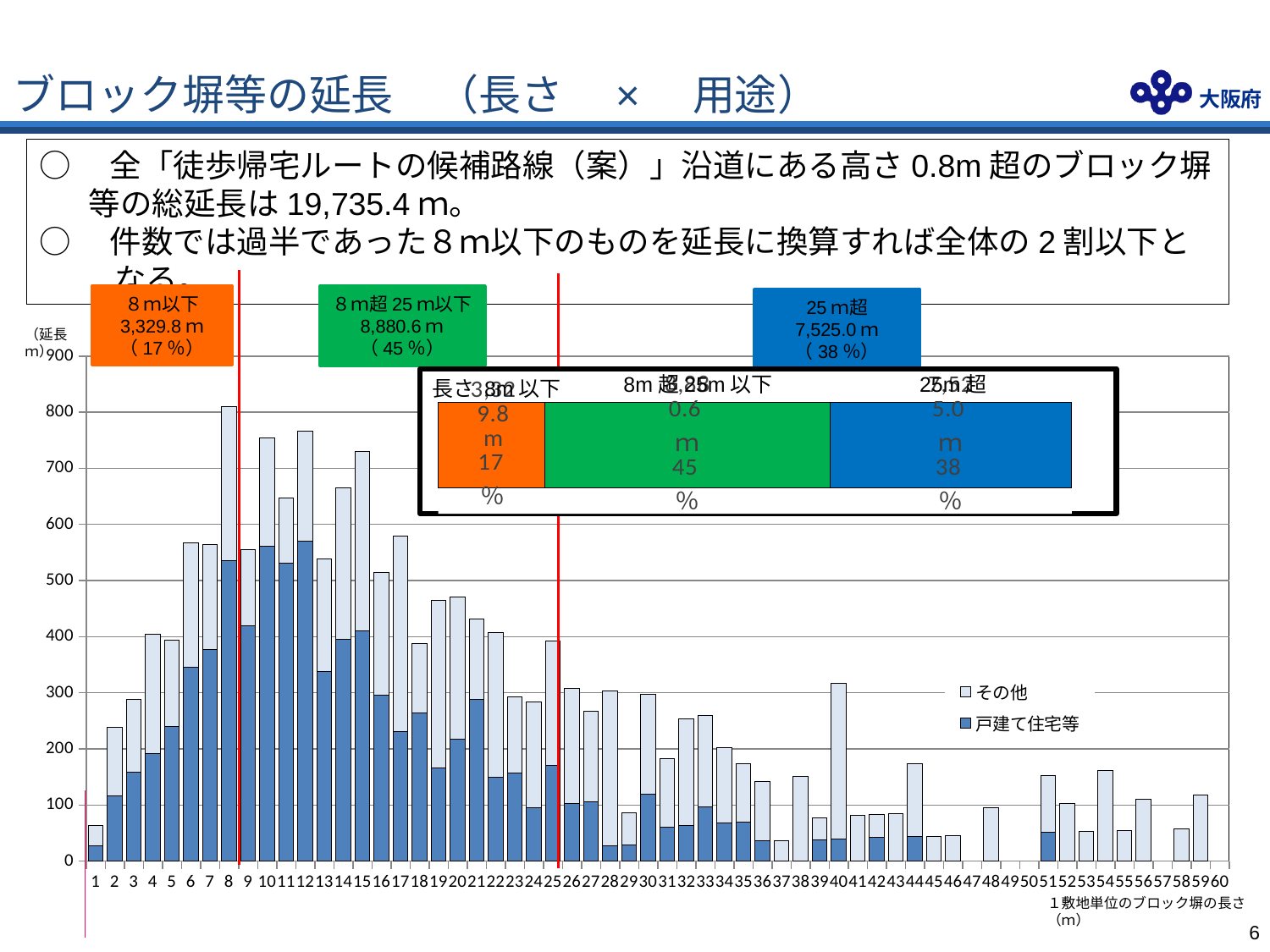

# ブロック塀等の延長　（長さ　×　用途）
○　全「徒歩帰宅ルートの候補路線（案）」沿道にある高さ0.8m超のブロック塀等の総延長は19,735.4ｍ。
○　件数では過半であった８ｍ以下のものを延長に換算すれば全体の2割以下となる。
８ｍ以下
3,329.8ｍ（17％）
８ｍ超25ｍ以下
8,880.6ｍ（45％）
25ｍ超
7,525.0ｍ（38％）
（延長ｍ）

### Chart

| Category | 戸建て住宅等 | その他 |
|---|---|---|
| 1 | 27.500000000000007 | 35.52 |
| 2 | 117.02999999999997 | 121.55000000000003 |
| 3 | 158.31000000000003 | 130.56 |
| 4 | 192.18999999999994 | 211.67999999999998 |
| 5 | 240.63000000000002 | 153.43 |
| 6 | 346.0799999999999 | 220.89999999999995 |
| 7 | 377.8299999999999 | 186.8 |
| 8 | 535.43 | 274.35 |
| 9 | 418.73999999999995 | 135.65 |
| 10 | 561.27 | 192.44 |
| 11 | 531.4399999999999 | 115.46 |
| 12 | 570.9000000000001 | 195.94 |
| 13 | 337.8 | 201.13000000000002 |
| 14 | 395.31999999999994 | 270.42 |
| 15 | 410.5300000000001 | 319.52000000000004 |
| 16 | 295.77000000000004 | 219.07 |
| 17 | 231.1 | 347.9 |
| 18 | 264.44 | 123.21000000000001 |
| 19 | 166.09999999999997 | 298.1 |
| 20 | 216.77 | 254.22999999999996 |
| 21 | 288.9 | 142.7 |
| 22 | 149.54999999999998 | 258.18 |
| 23 | 157.15 | 135.25 |
| 24 | 94.80000000000001 | 188.48000000000002 |
| 25 | 171.20000000000002 | 221.11 |
| 26 | 103.28999999999999 | 204.90999999999997 |
| 27 | 106.0 | 160.64 |
| 28 | 28.0 | 275.25 |
| 29 | 28.5 | 57.75 |
| 30 | 119.55 | 177.35000000000002 |
| 31 | 60.89 | 121.53999999999999 |
| 32 | 63.75 | 190.1 |
| 33 | 97.03999999999999 | 162.29000000000002 |
| 34 | 67.4 | 134.97 |
| 35 | 69.2 | 103.96000000000001 |
| 36 | 36.0 | 106.66999999999999 |
| 37 | 0.0 | 36.45 |
| 38 | 0.0 | 150.65 |
| 39 | 38.25 | 38.24 |
| 40 | 39.9 | 277.34 |
| 41 | 0.0 | 81.7 |
| 42 | 41.8 | 41.15 |
| 43 | 0.0 | 85.28 |
| 44 | 43.55 | 130.17 |
| 45 | 0.0 | 44.65 |
| 46 | 0.0 | 45.3 |
| 47 | None | None |
| 48 | 0.0 | 94.6 |
| 49 | None | None |
| 50 | None | None |
| 51 | 50.8 | 101.35 |
| 52 | 0.0 | 102.75 |
| 53 | 0.0 | 52.46 |
| 54 | 0.0 | 160.95 |
| 55 | 0.0 | 54.07 |
| 56 | 0.0 | 110.95 |
| 57 | None | None |
| 58 | 0.0 | 57.95 |
| 59 | 0.0 | 117.25 |
| 60 | None | None |
8m超25m以下
25m超

### Chart

| Category | 8ｍ以下 | ８ｍ超２５ｍ以下 | ２５ｍ超 |
|---|---|---|---|
長さ 8m以下
１敷地単位のブロック塀の長さ（ｍ）
6